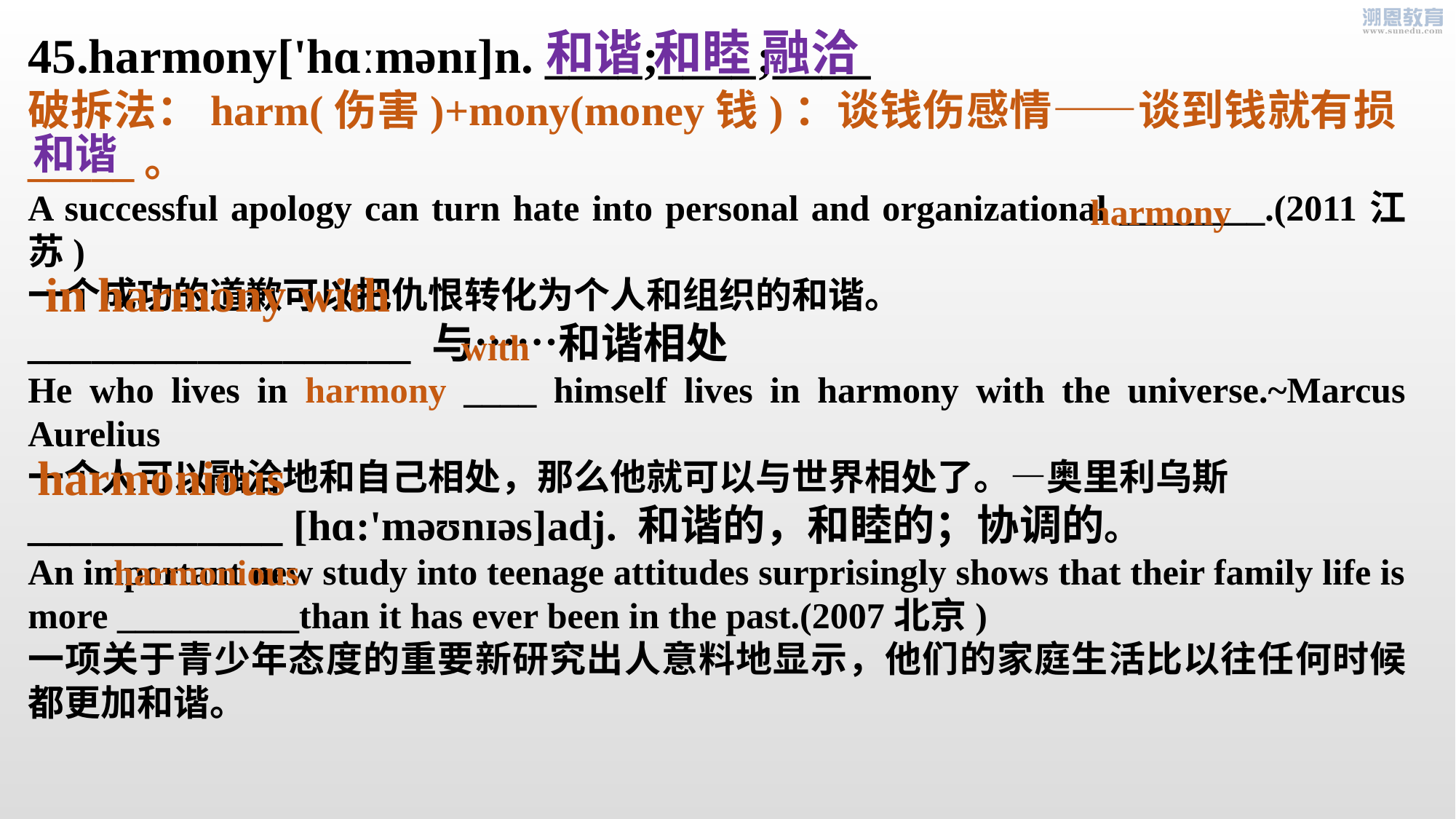

和谐 和睦 融洽
45.harmony['hɑːmənɪ]n. ____;____;____
破拆法：harm(伤害)+mony(money钱)：谈钱伤感情——谈到钱就有损_____。
A successful apology can turn hate into personal and organizational ________.(2011江苏)
一个成功的道歉可以把仇恨转化为个人和组织的和谐。
__________________ 与……和谐相处
He who lives in harmony ____ himself lives in harmony with the universe.~Marcus Aurelius
一个人可以融洽地和自己相处，那么他就可以与世界相处了。—奥里利乌斯
____________ [hɑ:'məʊnɪəs]adj. 和谐的，和睦的；协调的。
An important new study into teenage attitudes surprisingly shows that their family life is more __________than it has ever been in the past.(2007北京)
一项关于青少年态度的重要新研究出人意料地显示，他们的家庭生活比以往任何时候都更加和谐。
和谐
harmony
in harmony with
with
harmonious
harmonious